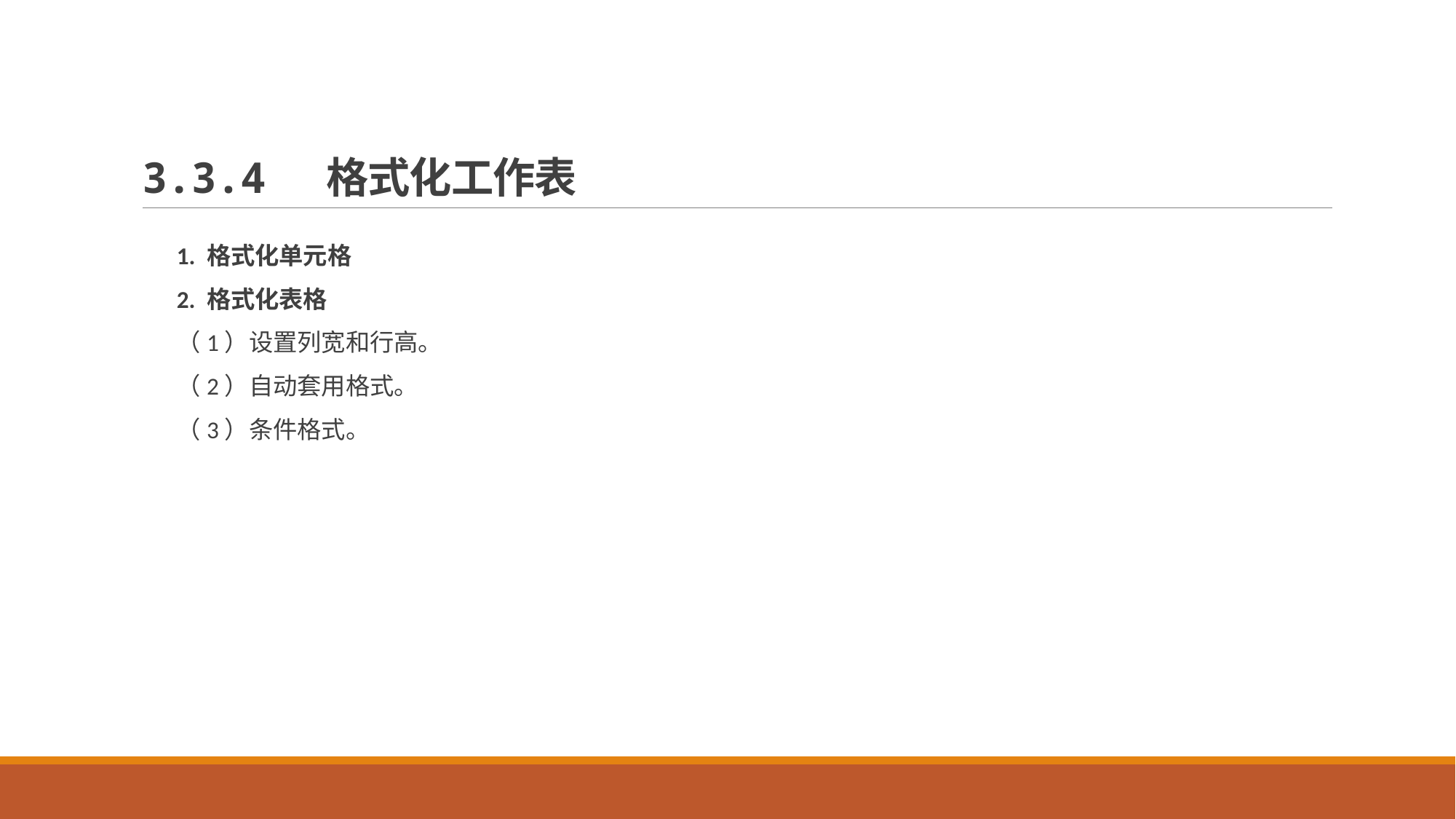

# 3.3.4  格式化工作表
1. 格式化单元格
2. 格式化表格
（1）设置列宽和行高。
（2）自动套用格式。
（3）条件格式。